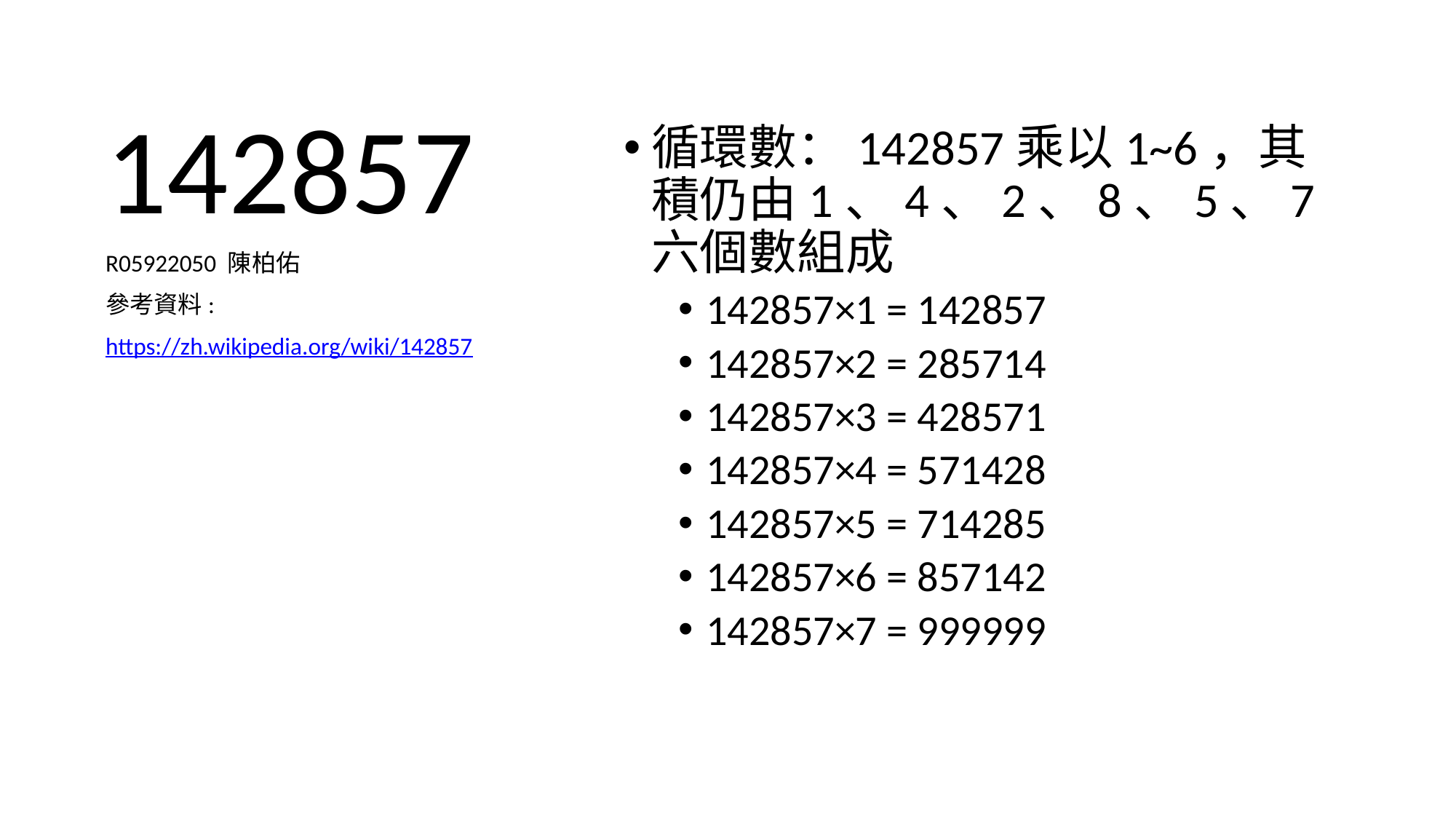

# 142857
循環數：142857乘以1~6，其積仍由1、4、2、8、5、7六個數組成
142857×1 = 142857
142857×2 = 285714
142857×3 = 428571
142857×4 = 571428
142857×5 = 714285
142857×6 = 857142
142857×7 = 999999
R05922050 陳柏佑
參考資料:
https://zh.wikipedia.org/wiki/142857